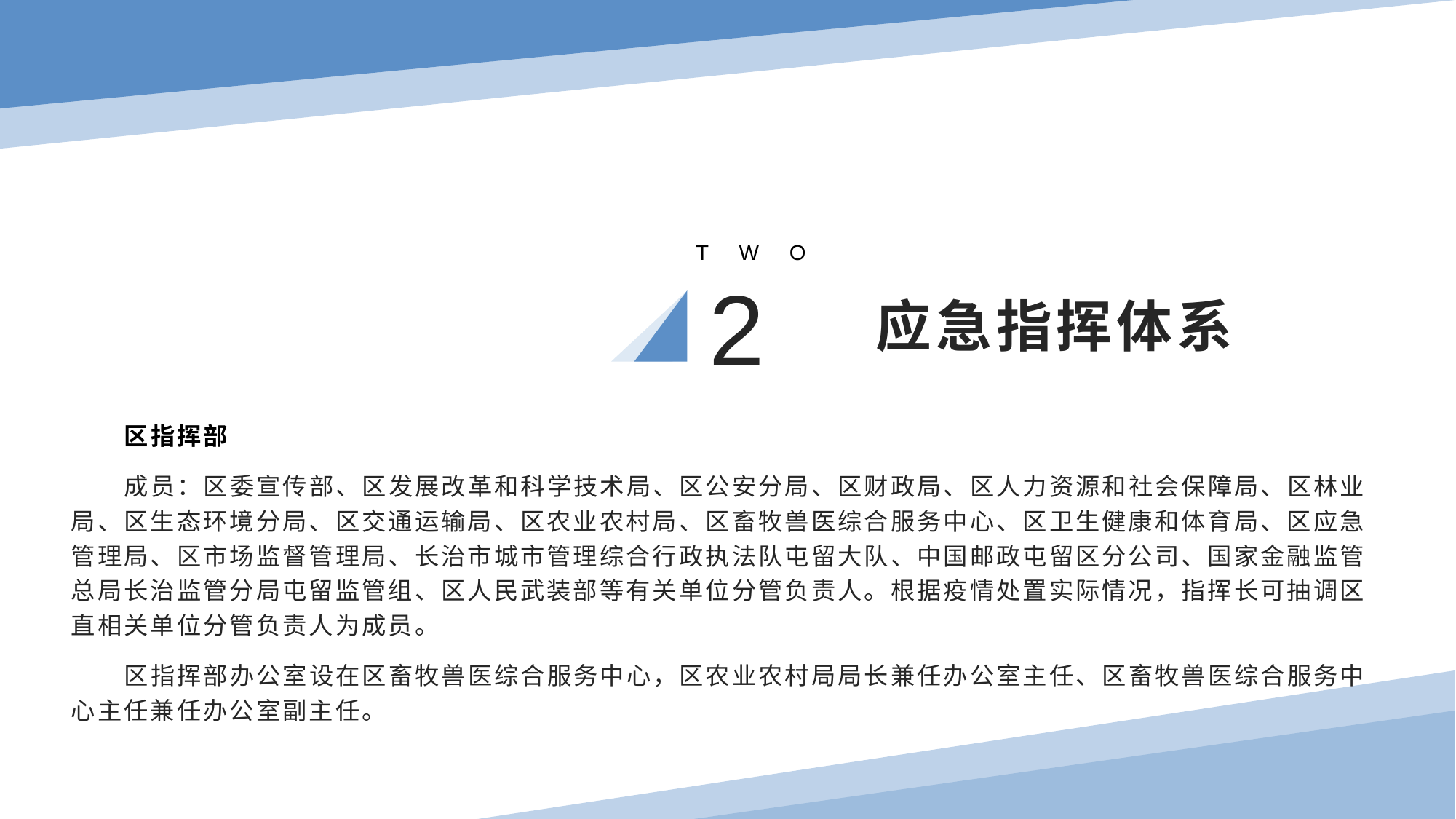

TWO
2
# 应急指挥体系
区指挥部
成员：区委宣传部、区发展改革和科学技术局、区公安分局、区财政局、区人力资源和社会保障局、区林业局、区生态环境分局、区交通运输局、区农业农村局、区畜牧兽医综合服务中心、区卫生健康和体育局、区应急管理局、区市场监督管理局、长治市城市管理综合行政执法队屯留大队、中国邮政屯留区分公司、国家金融监管总局长治监管分局屯留监管组、区人民武装部等有关单位分管负责人。根据疫情处置实际情况，指挥长可抽调区直相关单位分管负责人为成员。
区指挥部办公室设在区畜牧兽医综合服务中心，区农业农村局局长兼任办公室主任、区畜牧兽医综合服务中心主任兼任办公室副主任。